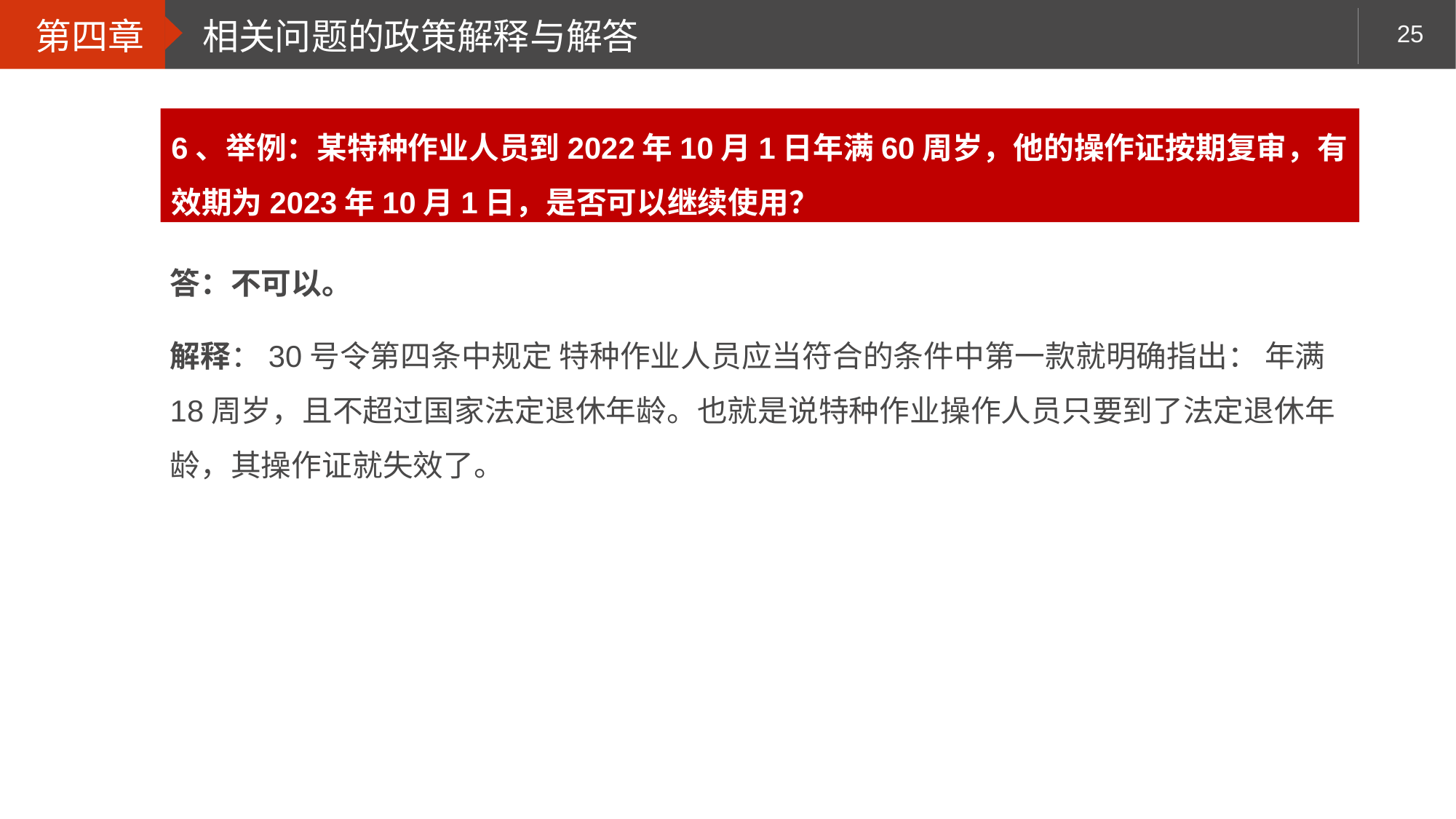

第四章
相关问题的政策解释与解答
6、举例：某特种作业人员到2022年10月1日年满60周岁，他的操作证按期复审，有效期为2023年10月1日，是否可以继续使用？
答：不可以。
解释：30号令第四条中规定 特种作业人员应当符合的条件中第一款就明确指出： 年满18周岁，且不超过国家法定退休年龄。也就是说特种作业操作人员只要到了法定退休年龄，其操作证就失效了。